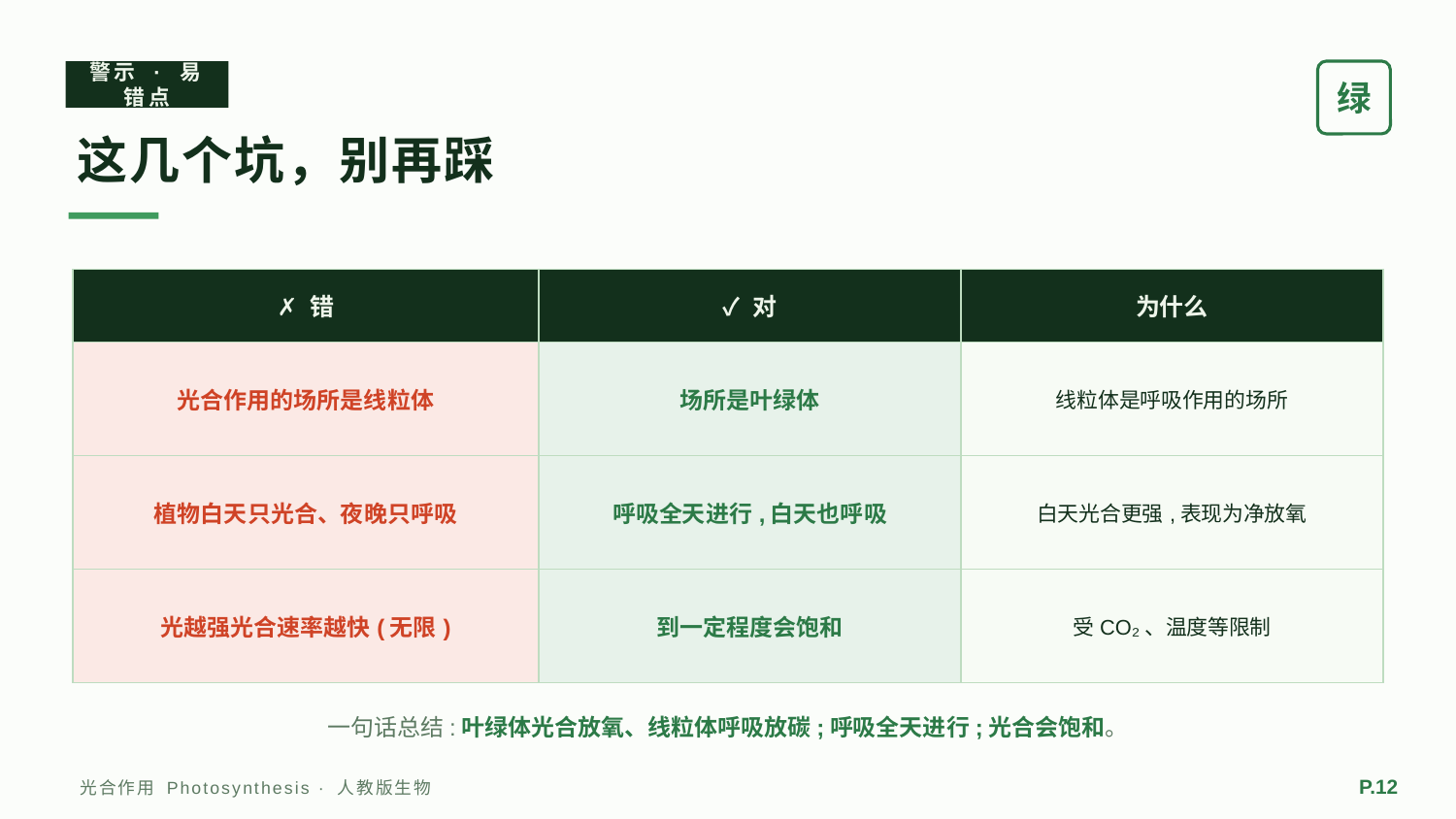

警示 · 易错点
绿

这几个坑，别再踩

| ✗ 错 | ✓ 对 | 为什么 |
| --- | --- | --- |
| 光合作用的场所是线粒体 | 场所是叶绿体 | 线粒体是呼吸作用的场所 |
| 植物白天只光合、夜晚只呼吸 | 呼吸全天进行,白天也呼吸 | 白天光合更强,表现为净放氧 |
| 光越强光合速率越快(无限) | 到一定程度会饱和 | 受CO₂、温度等限制 |
一句话总结:叶绿体光合放氧、线粒体呼吸放碳;呼吸全天进行;光合会饱和。
P.12
光合作用 Photosynthesis · 人教版生物